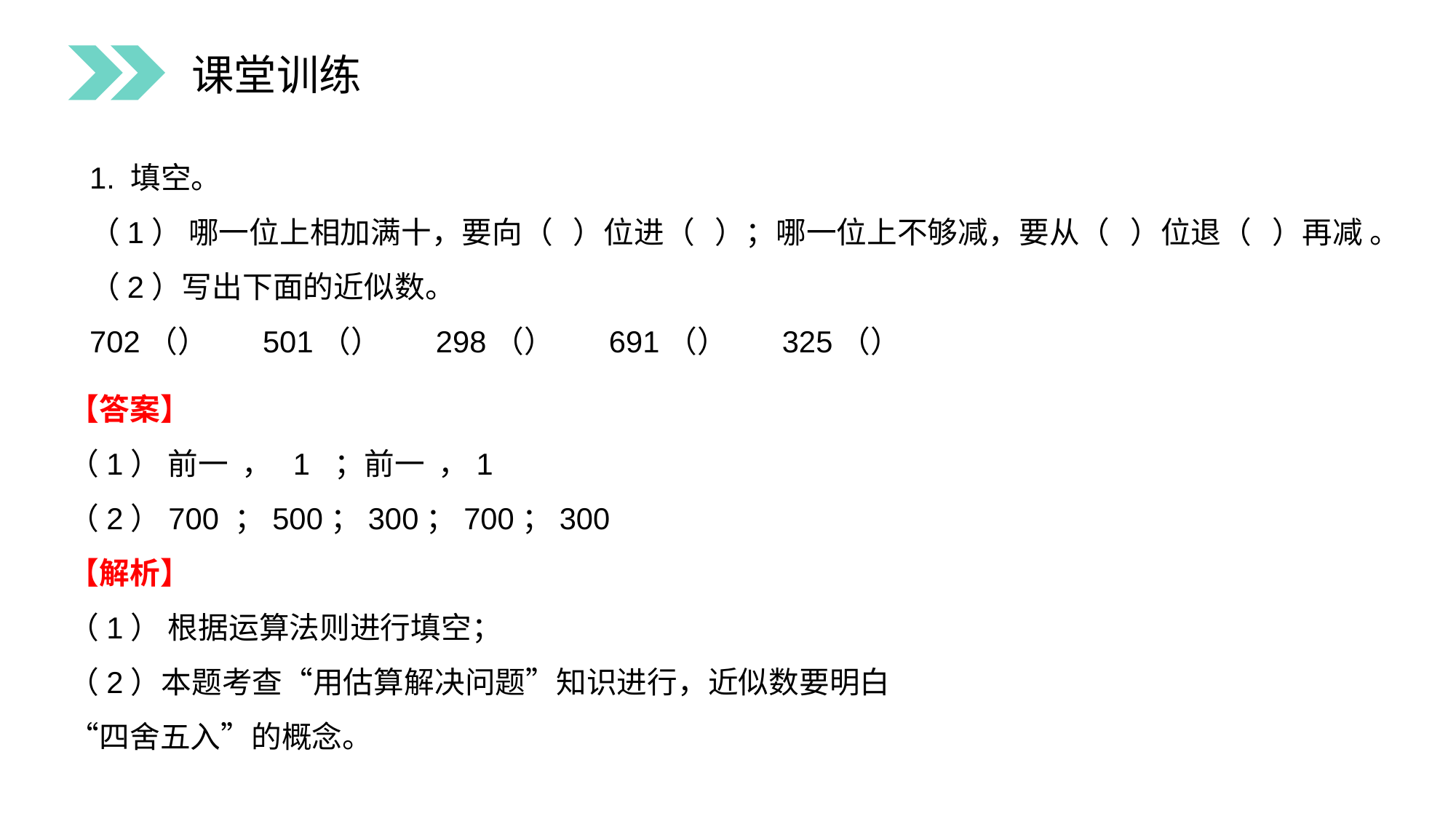

课堂训练
1. 填空。
（1） 哪一位上相加满十，要向（   ）位进（   ）；哪一位上不够减，要从（   ）位退（   ）再减 。
（2）写出下面的近似数。
702（）       501（）       298（）       691（）       325（）
【答案】
（1） 前一  ，  1  ；前一  ，1
（2）700 ；500；300；700；300
【解析】
（1） 根据运算法则进行填空；
（2）本题考查“用估算解决问题”知识进行，近似数要明白“四舍五入”的概念。